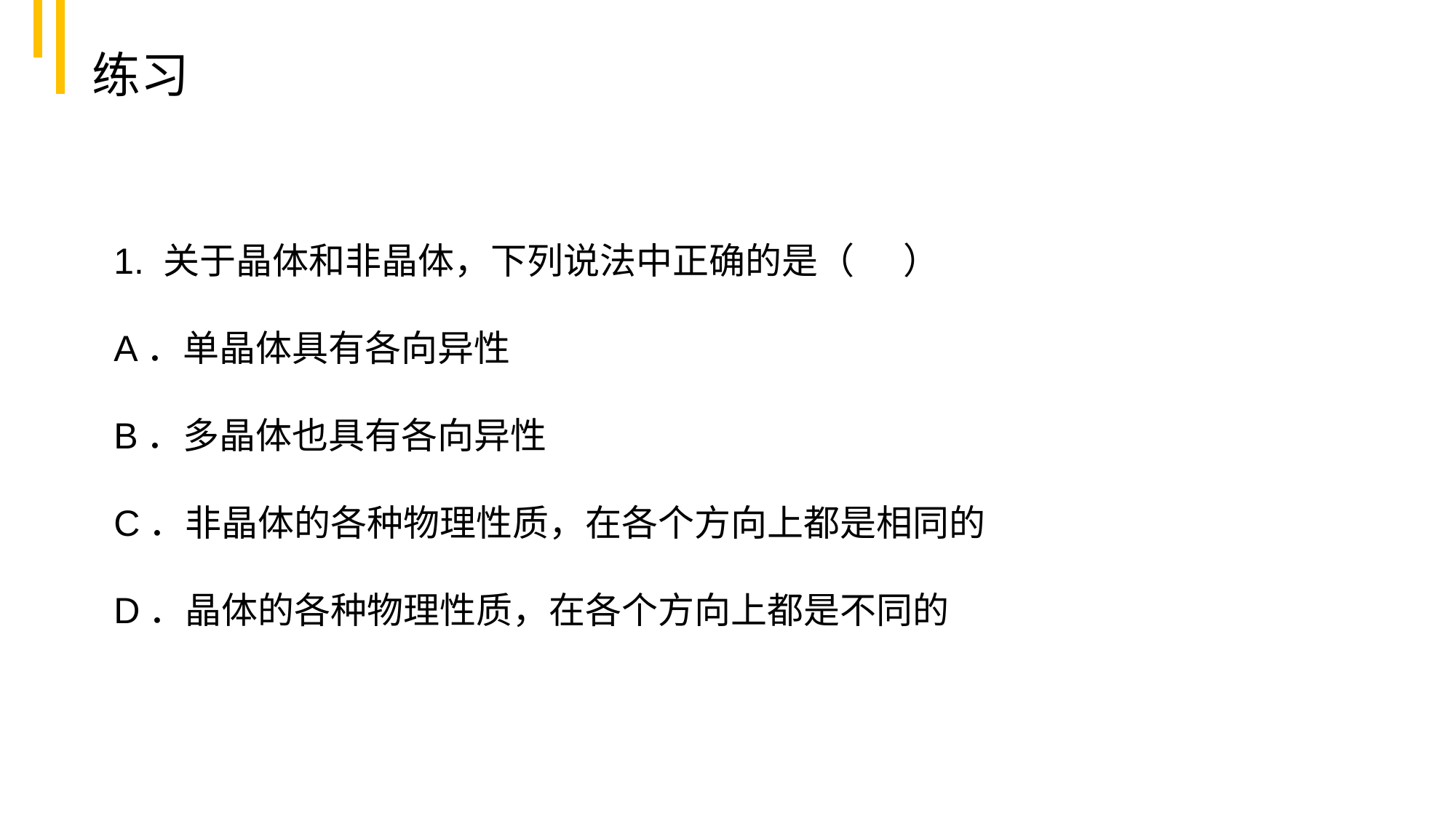

练习
1. 关于晶体和非晶体，下列说法中正确的是（      ）
A．单晶体具有各向异性
B．多晶体也具有各向异性
C．非晶体的各种物理性质，在各个方向上都是相同的
D．晶体的各种物理性质，在各个方向上都是不同的